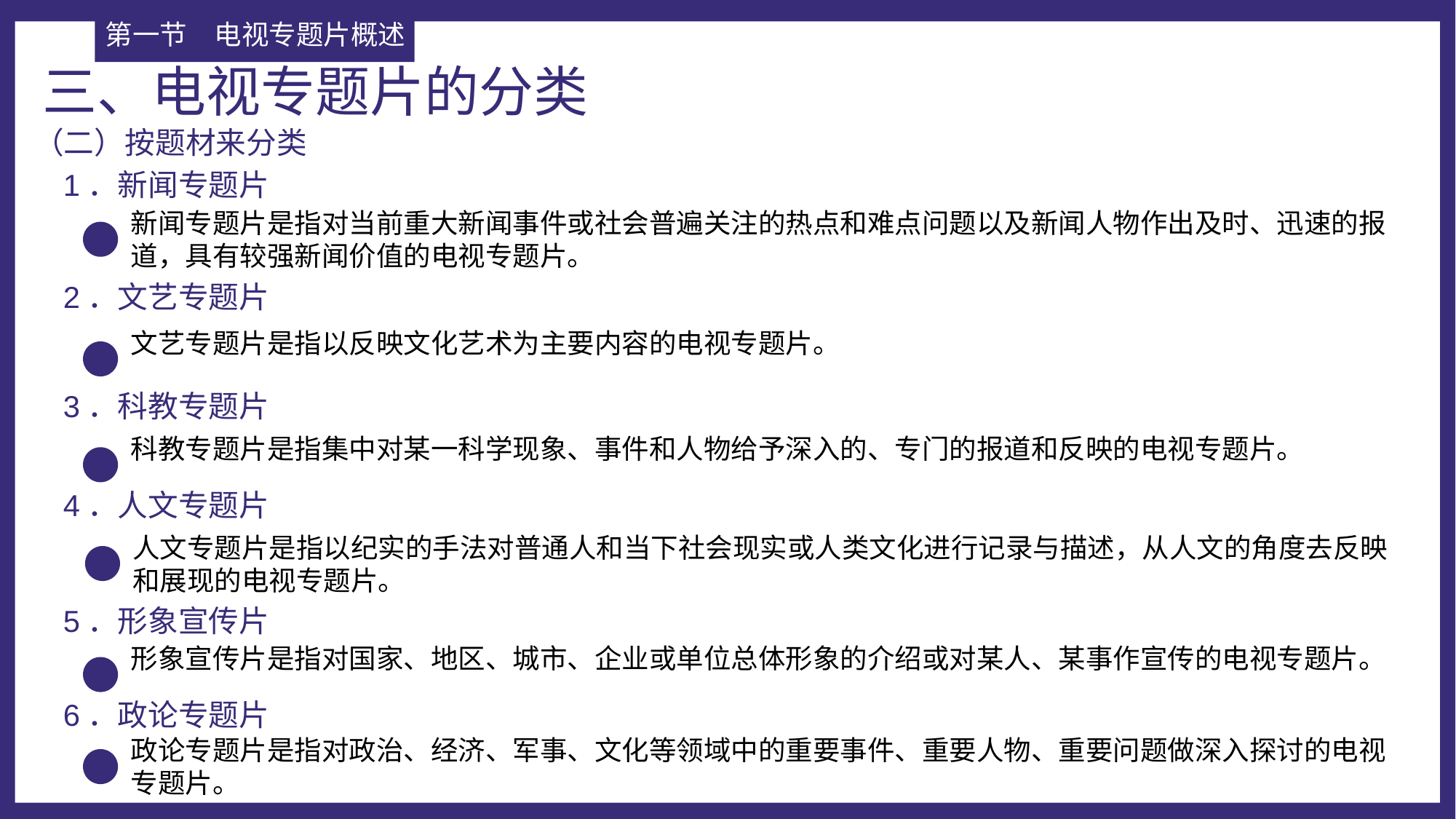

第一节	电视专题片概述
三、电视专题片的分类
（二）按题材来分类
1．新闻专题片
新闻专题片是指对当前重大新闻事件或社会普遍关注的热点和难点问题以及新闻人物作出及时、迅速的报道，具有较强新闻价值的电视专题片。

2．文艺专题片
文艺专题片是指以反映文化艺术为主要内容的电视专题片。

3．科教专题片
科教专题片是指集中对某一科学现象、事件和人物给予深入的、专门的报道和反映的电视专题片。

4．人文专题片
人文专题片是指以纪实的手法对普通人和当下社会现实或人类文化进行记录与描述，从人文的角度去反映和展现的电视专题片。

5．形象宣传片
形象宣传片是指对国家、地区、城市、企业或单位总体形象的介绍或对某人、某事作宣传的电视专题片。

6．政论专题片
政论专题片是指对政治、经济、军事、文化等领域中的重要事件、重要人物、重要问题做深入探讨的电视专题片。